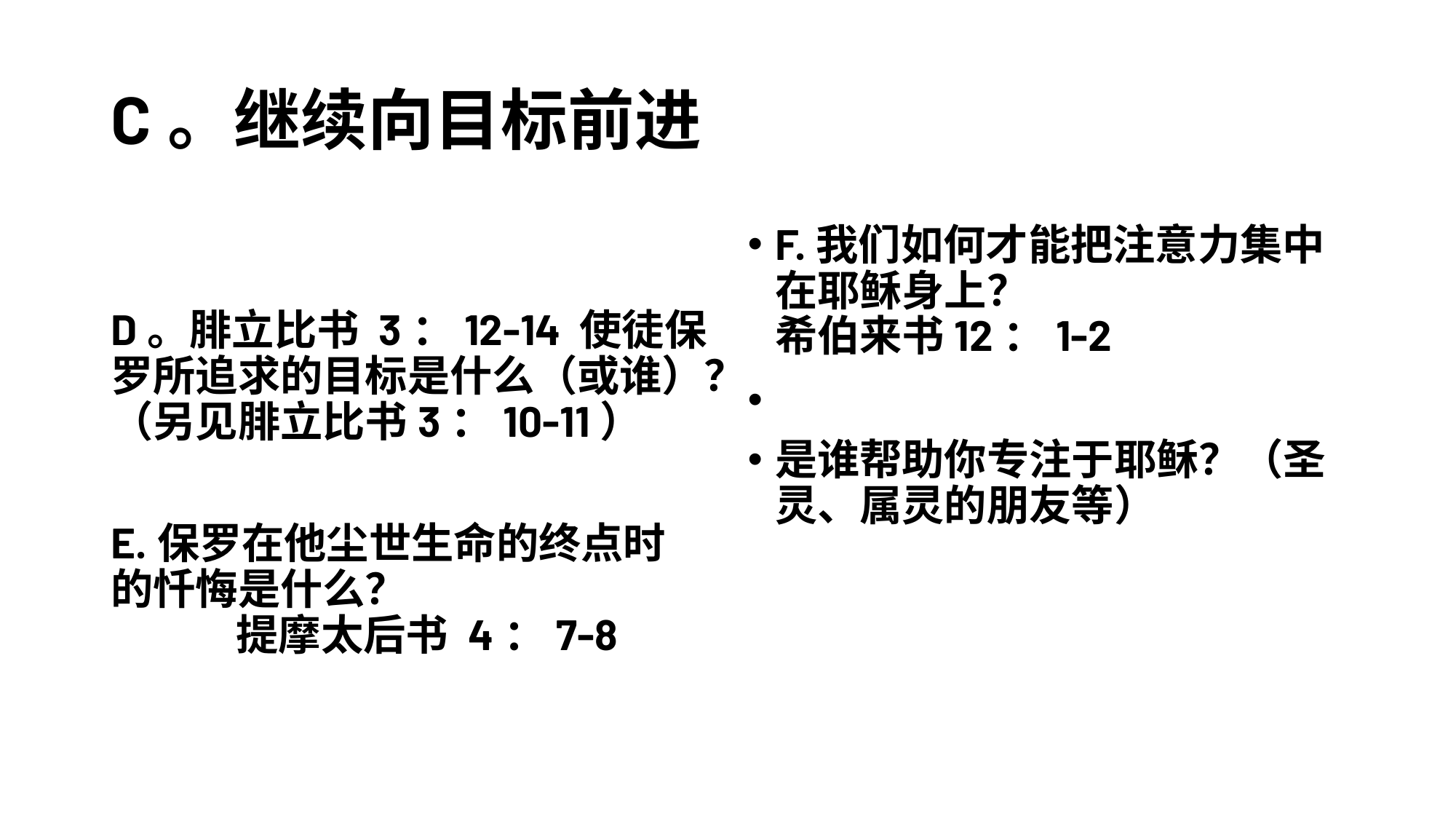

# C。继续向目标前进
F.我们如何才能把注意力集中在耶稣身上？                                希伯来书12：1-2

是谁帮助你专注于耶稣？（圣灵、属灵的朋友等）

D。腓立比书 3：12-14 使徒保罗所追求的目标是什么（或谁）？（另见腓立比书3：10-11）

E.保罗在他尘世生命的终点时的忏悔是什么？                                             提摩太后书 4：7-8